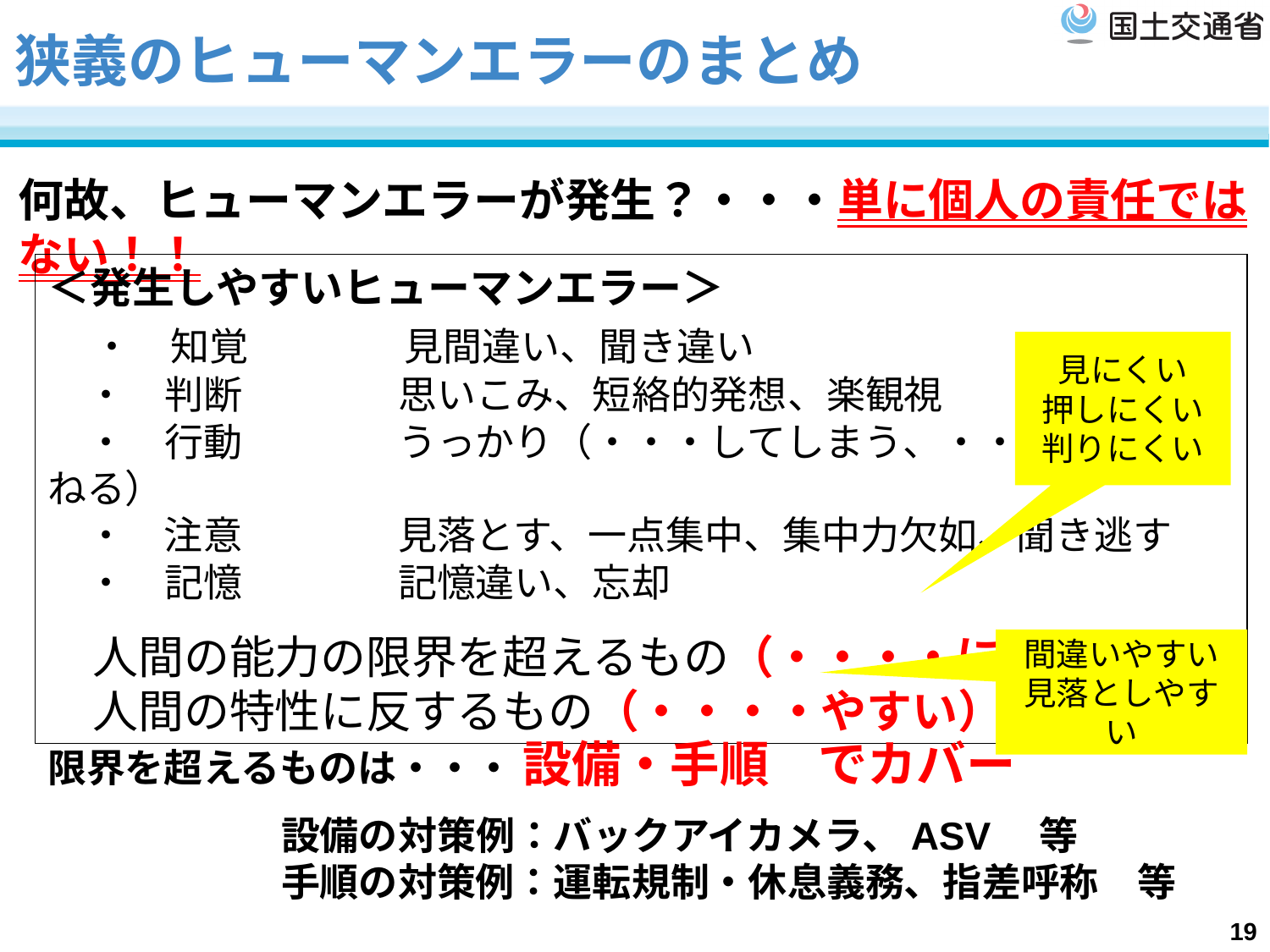

# 狭義のヒューマンエラーのまとめ
何故、ヒューマンエラーが発生？・・・単に個人の責任ではない！！
＜発生しやすいヒューマンエラー＞

　・　知覚　　　　見間違い、聞き違い
　・　判断　　　　思いこみ、短絡的発想、楽観視
　・　行動　　　　うっかり（・・・してしまう、・・・・しそこねる）
　・　注意　　　　見落とす、一点集中、集中力欠如、聞き逃す
　・　記憶　　　　記憶違い、忘却

　人間の能力の限界を超えるもの（・・・・にくい）
　人間の特性に反するもの（・・・・やすい）
見にくい
押しにくい
判りにくい
間違いやすい
見落としやすい
限界を超えるものは・・・ 設備・手順　でカバー

　　　　　　設備の対策例：バックアイカメラ、ASV　等
　　　　　　手順の対策例：運転規制・休息義務、指差呼称　等
19